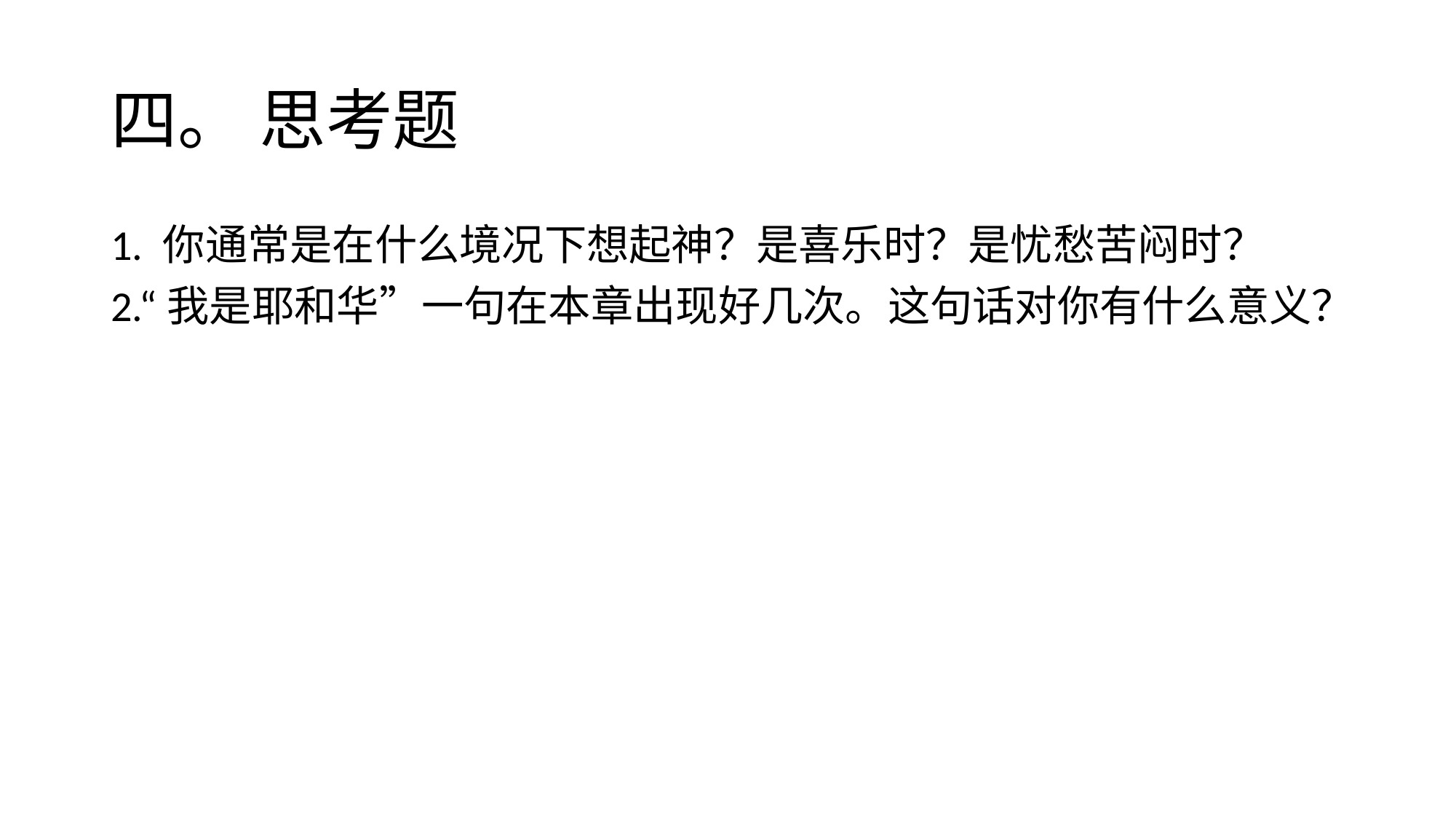

# 四。 思考题
1. 你通常是在什么境况下想起神？是喜乐时？是忧愁苦闷时？
2.“我是耶和华”一句在本章出现好几次。这句话对你有什么意义？